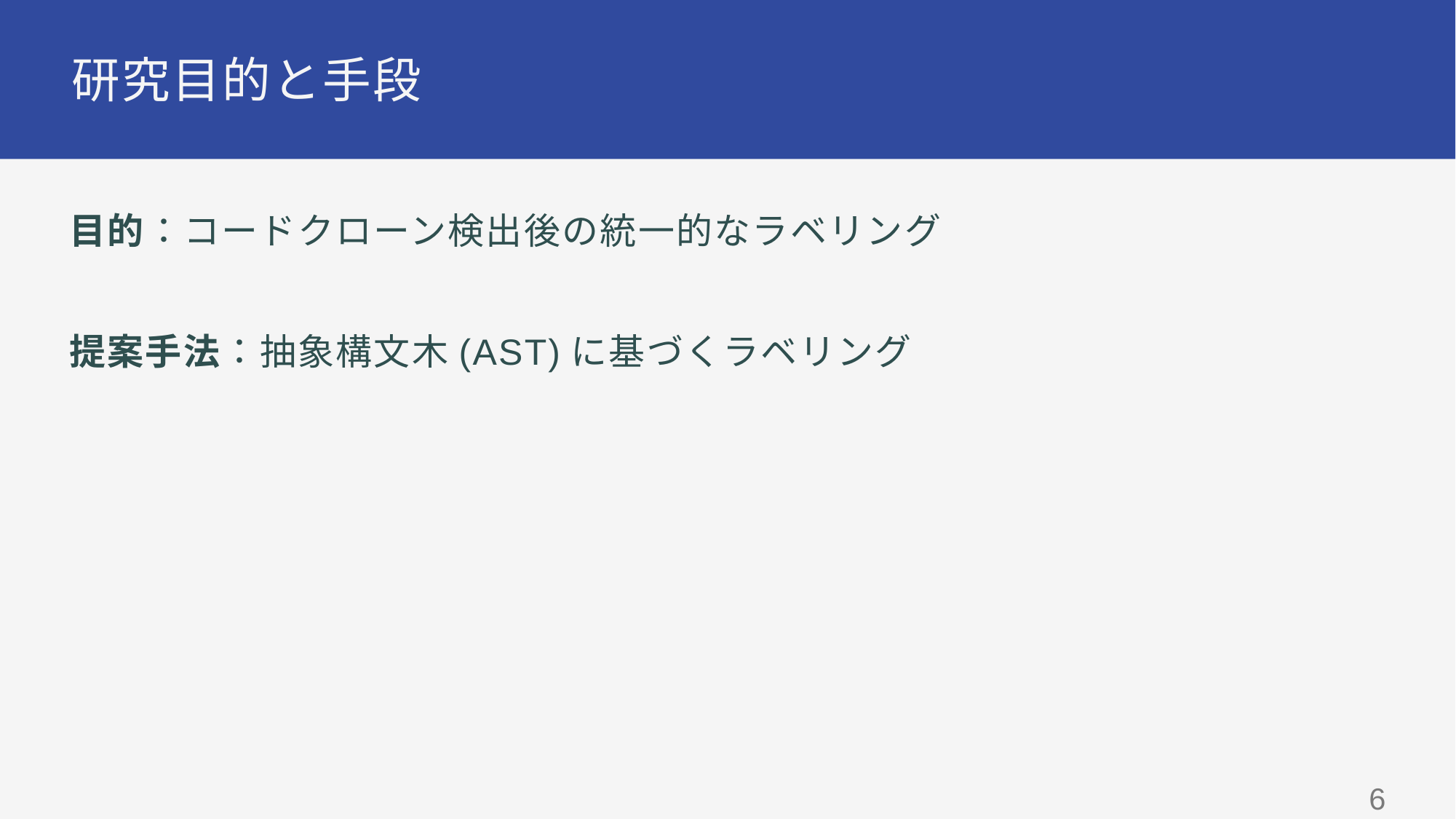

# 研究目的と手段
目的：コードクローン検出後の統一的なラベリング

提案手法：抽象構文木(AST)に基づくラベリング

6